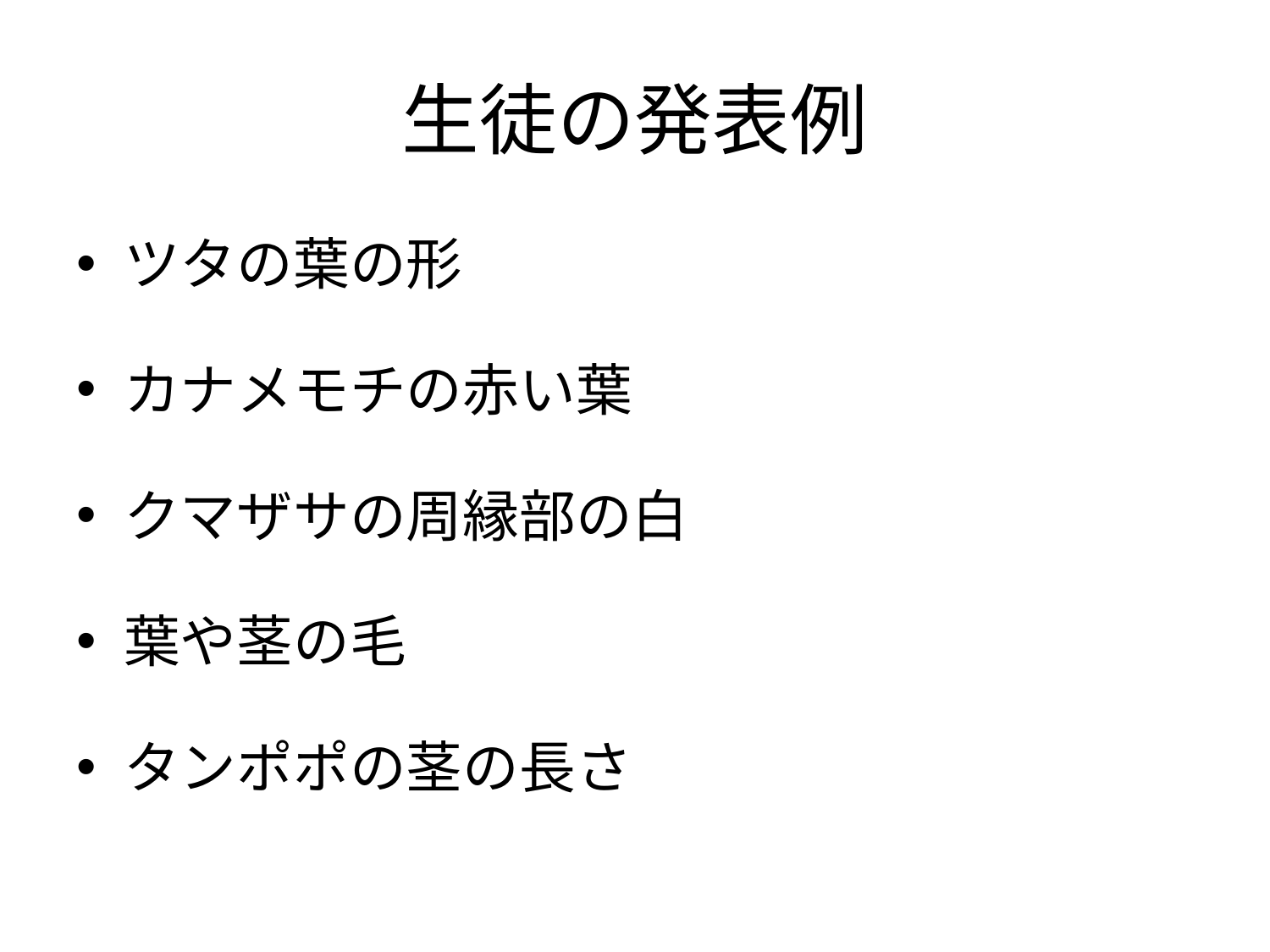

# 生徒の発表例
ツタの葉の形

カナメモチの赤い葉

クマザサの周縁部の白

葉や茎の毛

タンポポの茎の長さ